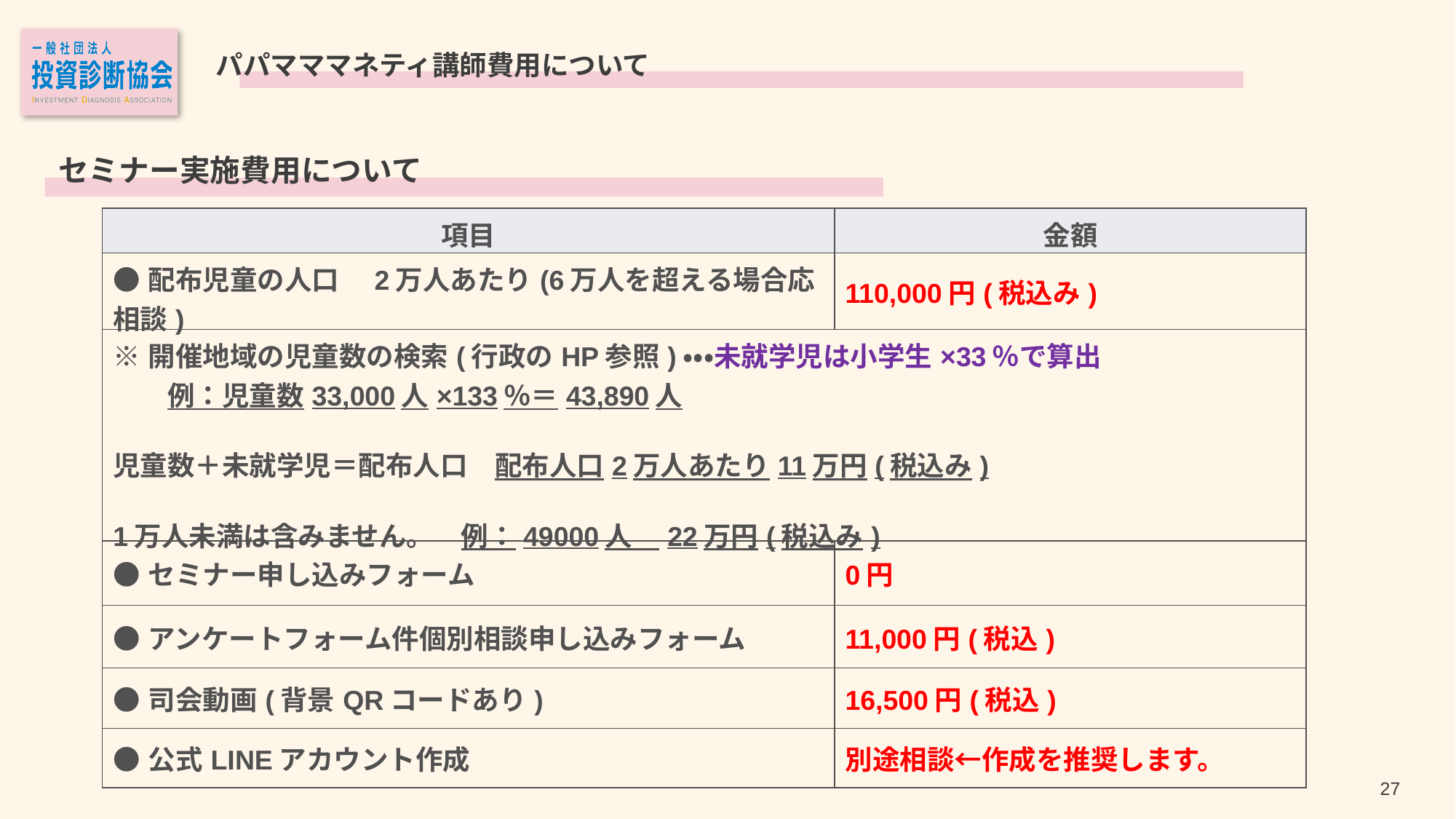

パパマママネティ講師費用について

セミナー実施費用について

| 項目 | 金額 |
| --- | --- |
| ●配布児童の人口　2万人あたり(6万人を超える場合応相談) | 110,000円(税込み) |
| ※開催地域の児童数の検索(行政のHP参照)・・・未就学児は小学生×33％で算出 　　例：児童数33,000人×133％＝43,890人 児童数＋未就学児＝配布人口　配布人口2万人あたり11万円(税込み) 1万人未満は含みません。　例：49000人　22万円(税込み) |  |
| ●セミナー申し込みフォーム | 0円 |
| ●アンケートフォーム件個別相談申し込みフォーム | 11,000円(税込) |
| ●司会動画(背景QRコードあり) | 16,500円(税込) |
| ●公式LINEアカウント作成 | 別途相談←作成を推奨します。 |
27